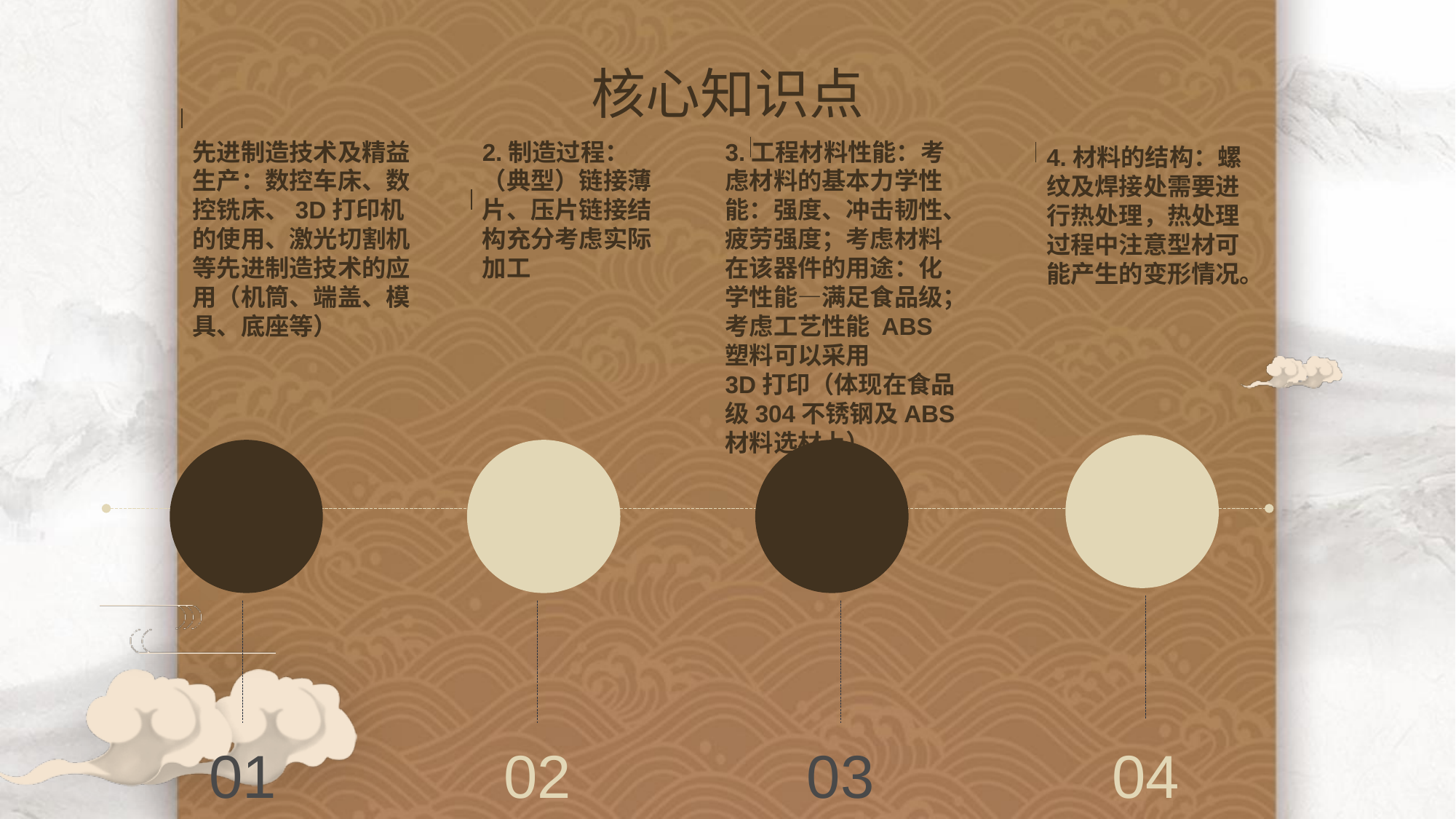

核心知识点
先进制造技术及精益生产：数控车床、数控铣床、3D打印机的使用、激光切割机等先进制造技术的应用（机筒、端盖、模具、底座等）
2.制造过程：（典型）链接薄片、压片链接结构充分考虑实际加工
3.工程材料性能：考虑材料的基本力学性能：强度、冲击韧性、疲劳强度；考虑材料在该器件的用途：化学性能—满足食品级；考虑工艺性能 ABS塑料可以采用	3D打印（体现在食品级304不锈钢及ABS材料选材上）
4.材料的结构：螺纹及焊接处需要进行热处理，热处理过程中注意型材可能产生的变形情况。

04
01
02
03